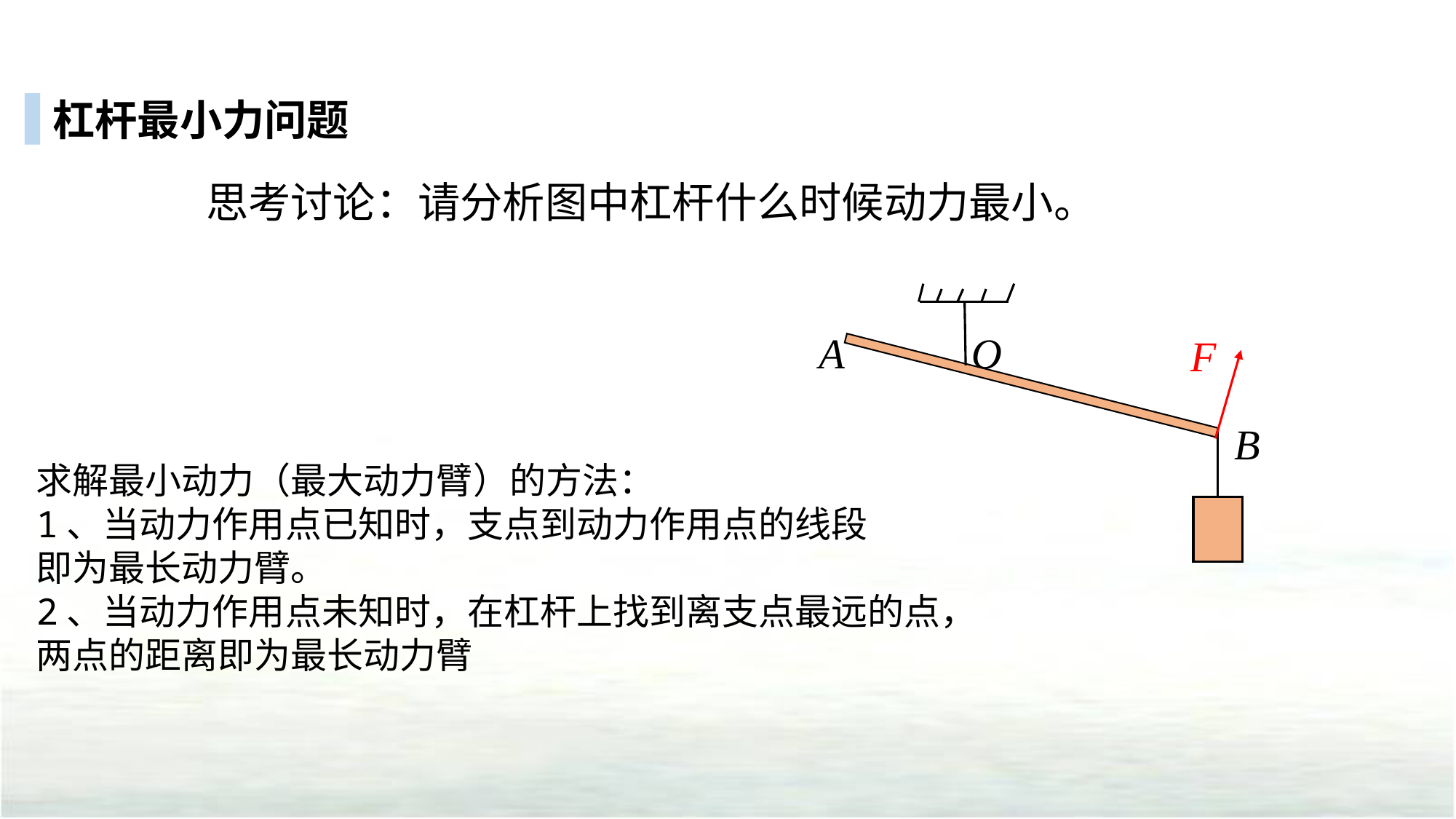

杠杆最小力问题

思考讨论：请分析图中杠杆什么时候动力最小。

A            O
B
F
求解最小动力（最大动力臂）的方法：
1、当动力作用点已知时，支点到动力作用点的线段
即为最长动力臂。
2、当动力作用点未知时，在杠杆上找到离支点最远的点，
两点的距离即为最长动力臂